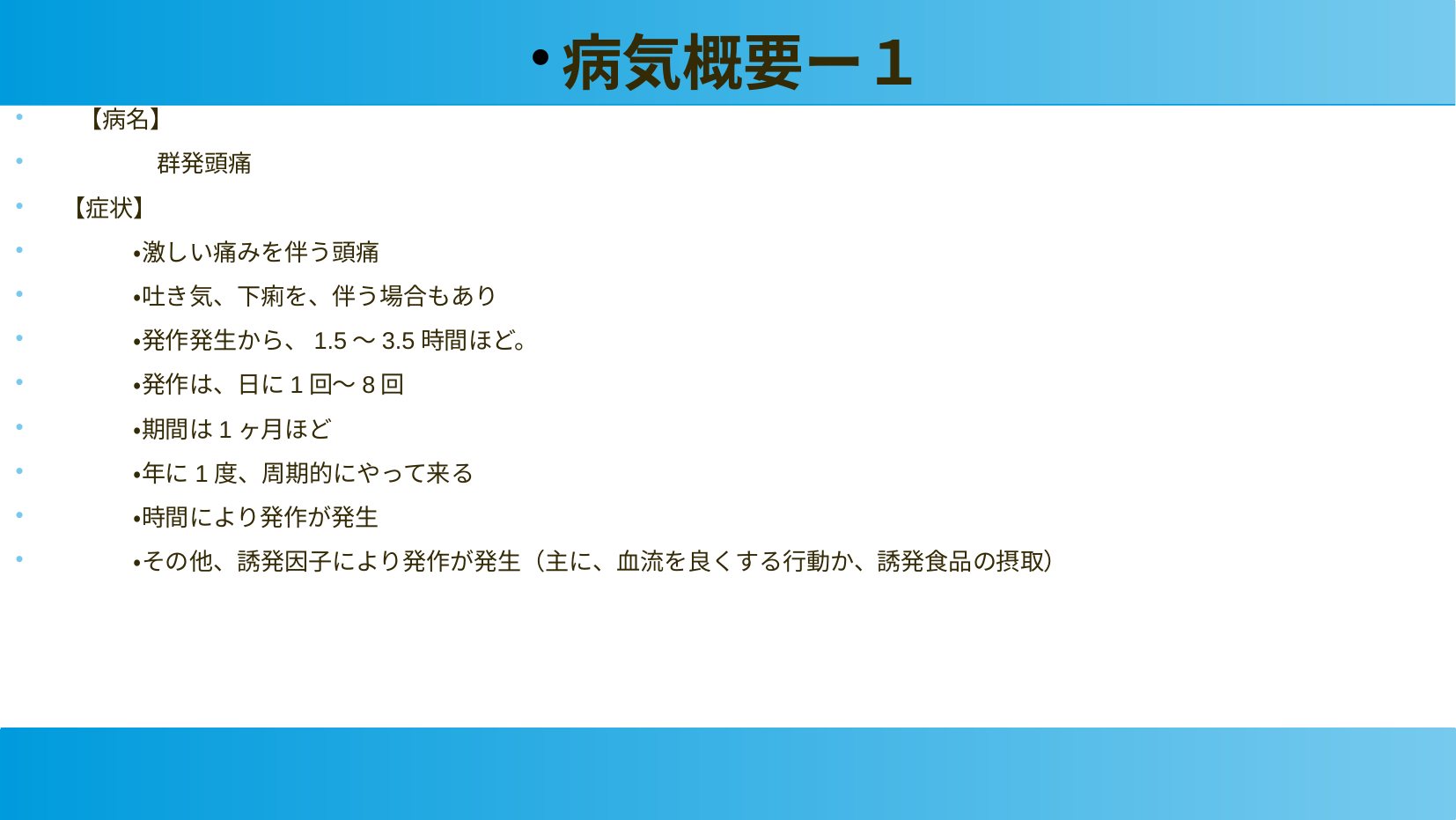

病気概要ー１
  【病名】
　　　　群発頭痛
【症状】
　　　・激しい痛みを伴う頭痛
　　　・吐き気、下痢を、伴う場合もあり
　　　・発作発生から、1.5〜3.5時間ほど。
　　　・発作は、日に1回〜8回
　　　・期間は1ヶ月ほど
　　　・年に1度、周期的にやって来る
　　　・時間により発作が発生
　　　・その他、誘発因子により発作が発生（主に、血流を良くする行動か、誘発食品の摂取）